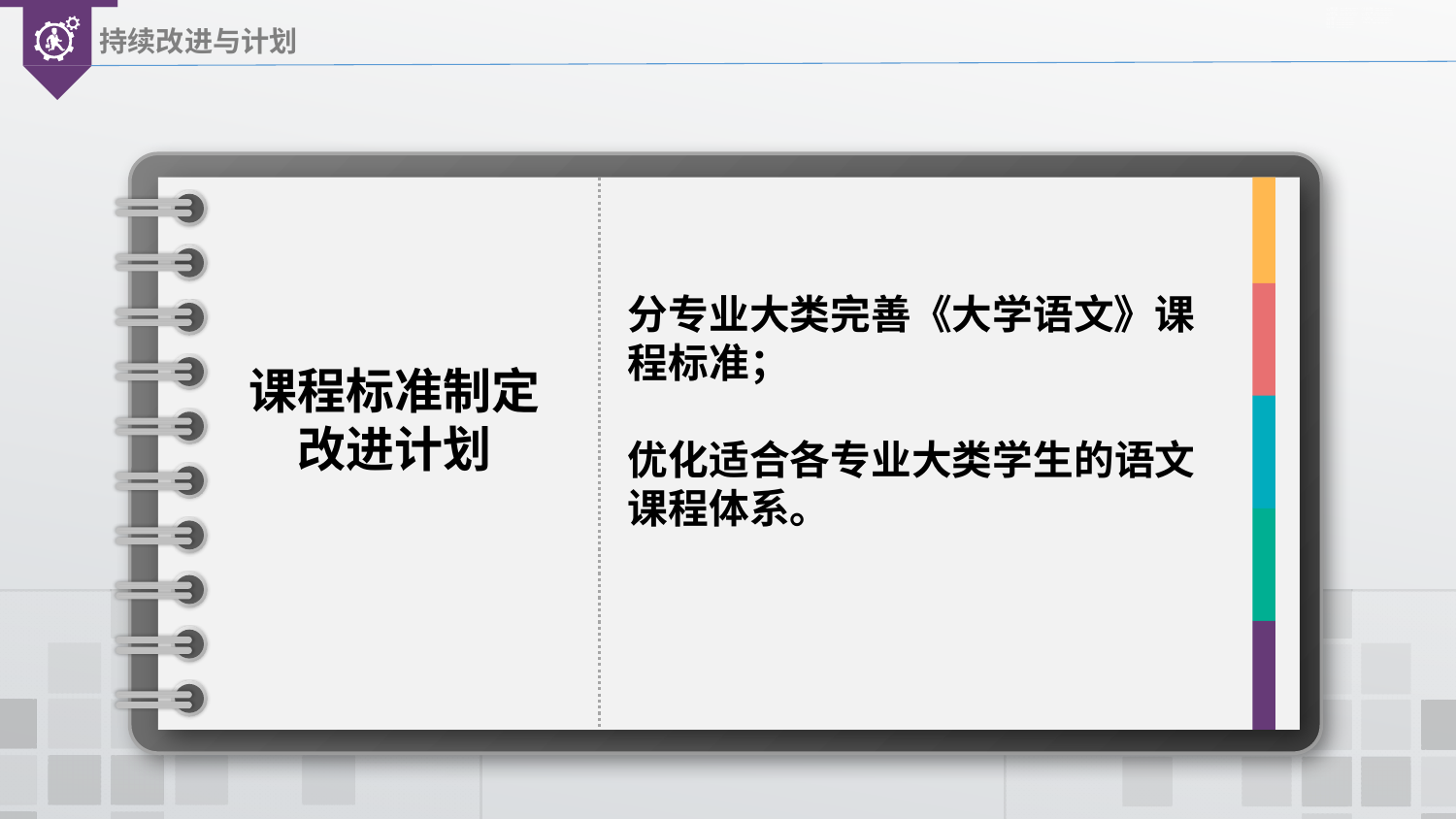

分专业大类完善《大学语文》课程标准；

优化适合各专业大类学生的语文课程体系。
课程标准制定
改进计划